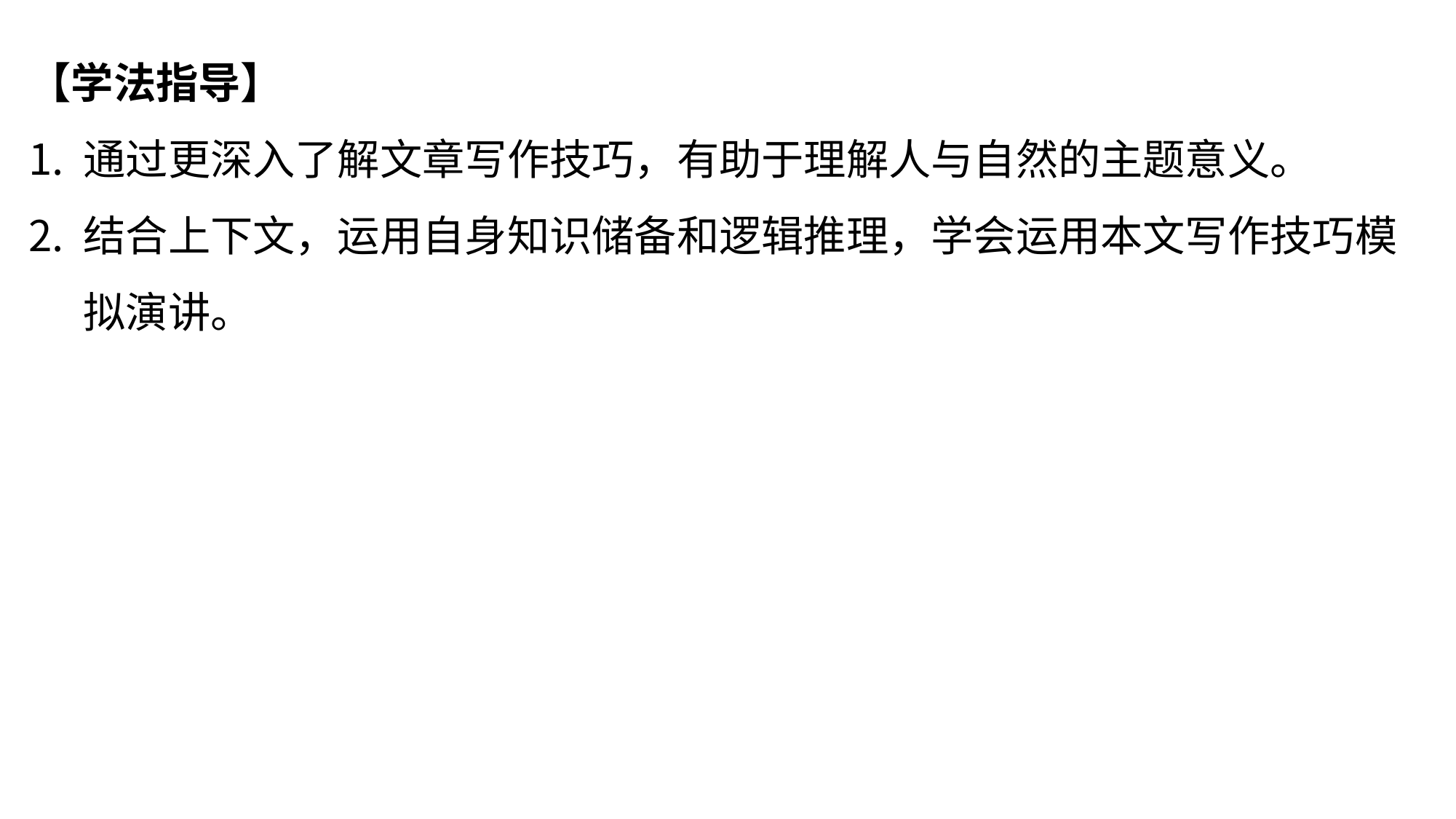

【学法指导】
通过更深入了解文章写作技巧，有助于理解人与自然的主题意义。
结合上下文，运用自身知识储备和逻辑推理，学会运用本文写作技巧模拟演讲。